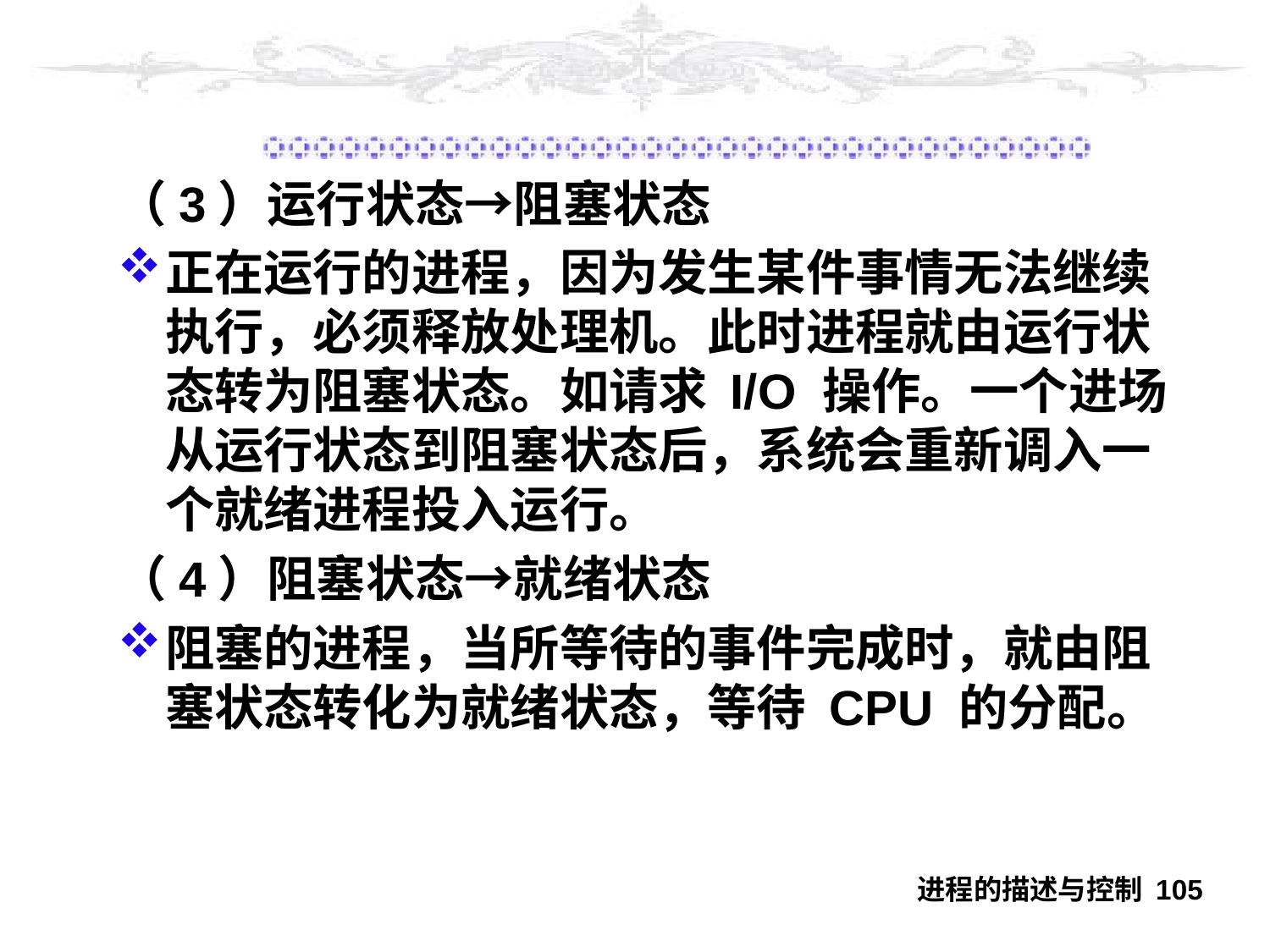

#
（3）运行状态→阻塞状态
正在运行的进程，因为发生某件事情无法继续执行，必须释放处理机。此时进程就由运行状态转为阻塞状态。如请求 I/O 操作。一个进场从运行状态到阻塞状态后，系统会重新调入一个就绪进程投入运行。
（4）阻塞状态→就绪状态
阻塞的进程，当所等待的事件完成时，就由阻塞状态转化为就绪状态，等待 CPU 的分配。